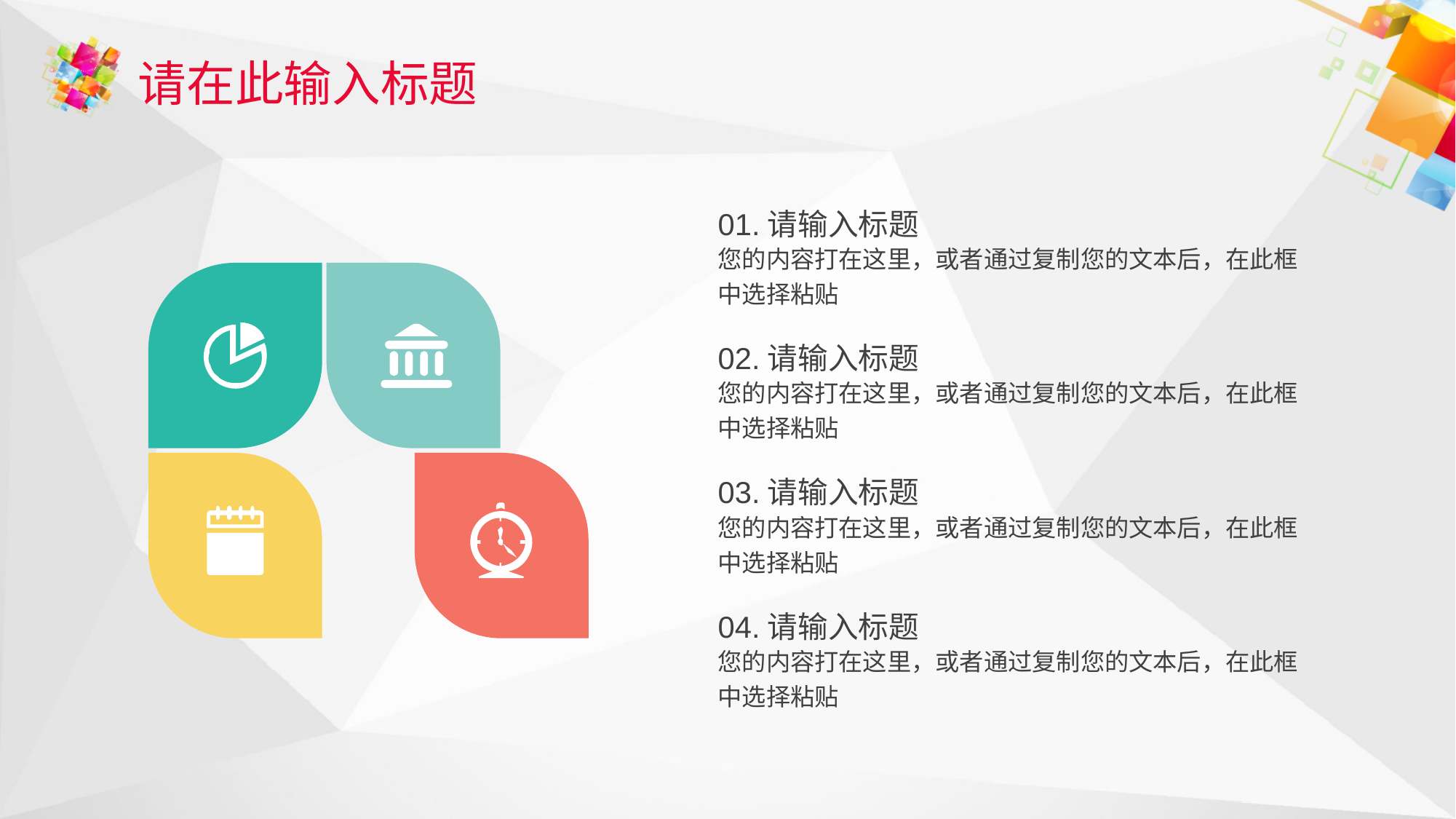

请在此输入标题
01.请输入标题
您的内容打在这里，或者通过复制您的文本后，在此框中选择粘贴

02.请输入标题
您的内容打在这里，或者通过复制您的文本后，在此框中选择粘贴

03.请输入标题
您的内容打在这里，或者通过复制您的文本后，在此框中选择粘贴

04.请输入标题
您的内容打在这里，或者通过复制您的文本后，在此框中选择粘贴